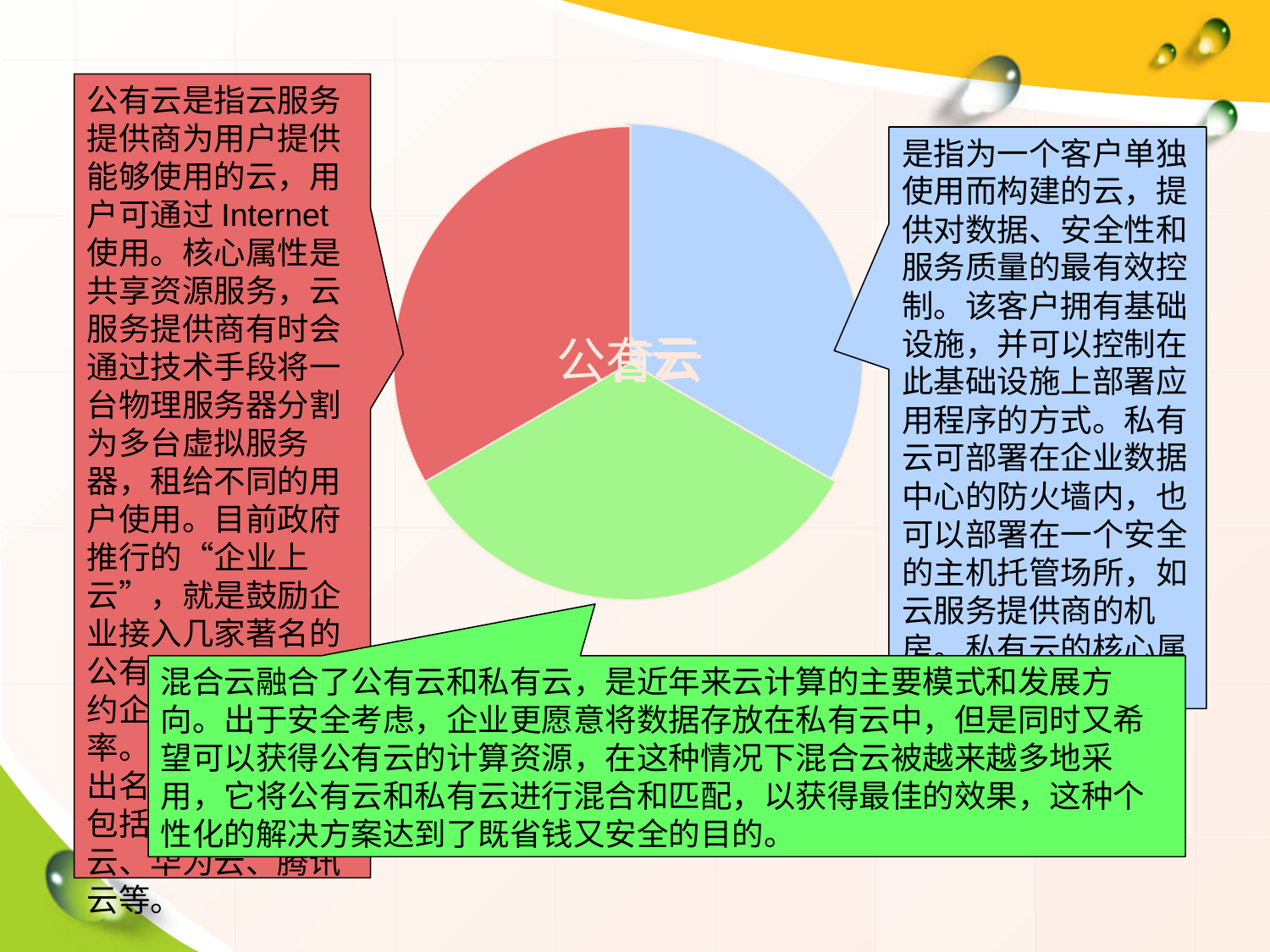

公有云是指云服务提供商为用户提供能够使用的云，用户可通过Internet 使用。核心属性是共享资源服务，云服务提供商有时会通过技术手段将一台物理服务器分割为多台虚拟服务器，租给不同的用户使用。目前政府推行的“企业上云”，就是鼓励企业接入几家著名的公有云平台，以节约企业成本提高效率。目前国内较为出名的公有云平台包括阿里云、百度云、华为云、腾讯云等。

私有云
混合云
公有云
是指为一个客户单独使用而构建的云，提供对数据、安全性和服务质量的最有效控制。该客户拥有基础设施，并可以控制在此基础设施上部署应用程序的方式。私有云可部署在企业数据中心的防火墙内，也可以部署在一个安全的主机托管场所，如云服务提供商的机房。私有云的核心属性是专有资源。
混合云融合了公有云和私有云，是近年来云计算的主要模式和发展方向。出于安全考虑，企业更愿意将数据存放在私有云中，但是同时又希望可以获得公有云的计算资源，在这种情况下混合云被越来越多地采用，它将公有云和私有云进行混合和匹配，以获得最佳的效果，这种个性化的解决方案达到了既省钱又安全的目的。